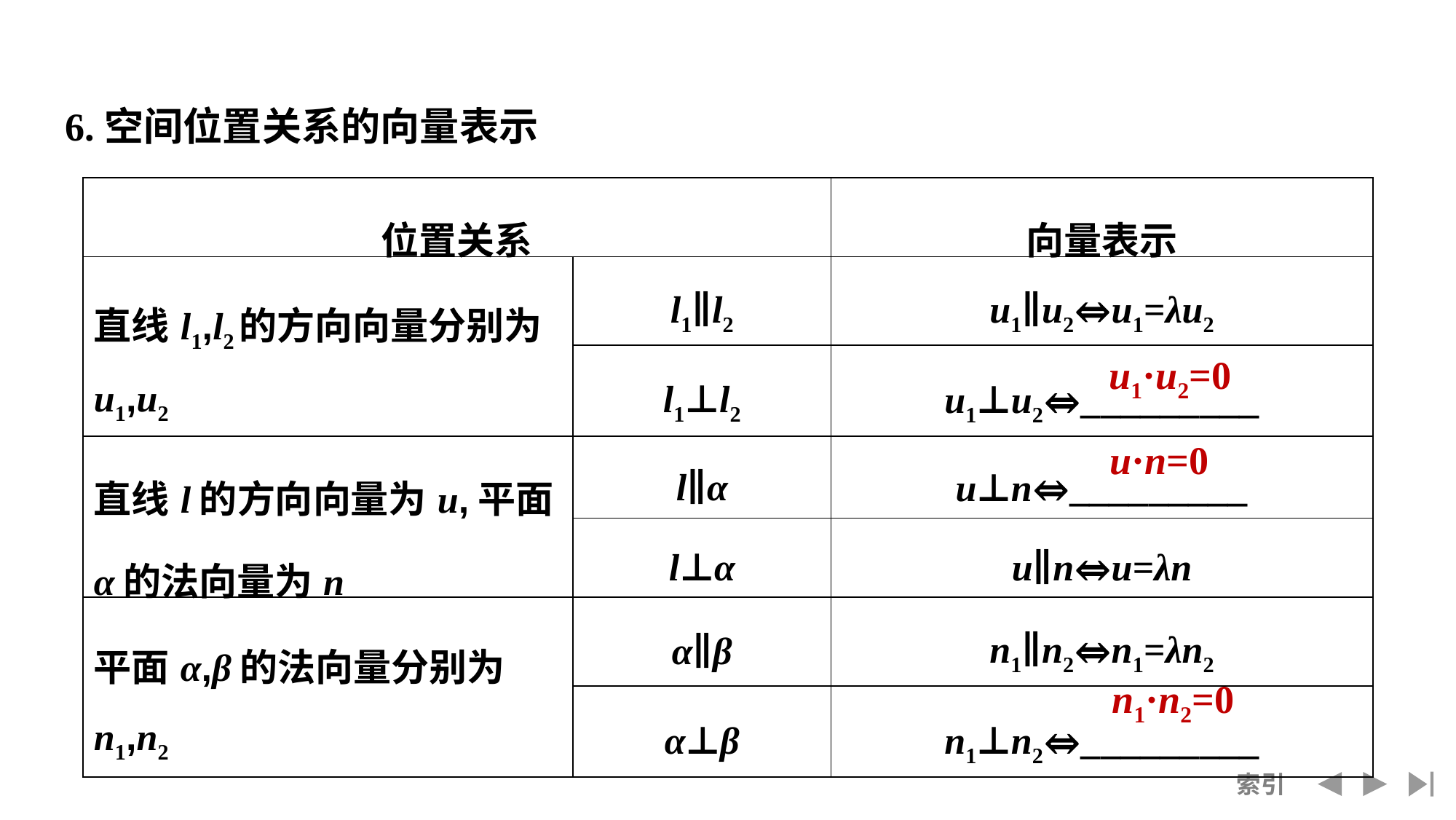

6.空间位置关系的向量表示
| 位置关系 |  | 向量表示 |
| --- | --- | --- |
| 直线l1,l2的方向向量分别为u1,u2 | l1∥l2 | u1∥u2⇔u1=λu2 |
|  | l1⊥l2 | u1⊥u2⇔\_\_\_\_\_\_\_\_\_ |
| 直线l的方向向量为u,平面α的法向量为n | l∥α | u⊥n⇔\_\_\_\_\_\_\_\_\_ |
|  | l⊥α | u∥n⇔u=λn |
| 平面α,β的法向量分别为n1,n2 | α∥β | n1∥n2⇔n1=λn2 |
|  | α⊥β | n1⊥n2⇔\_\_\_\_\_\_\_\_\_ |
u1·u2=0
u·n=0
n1·n2=0